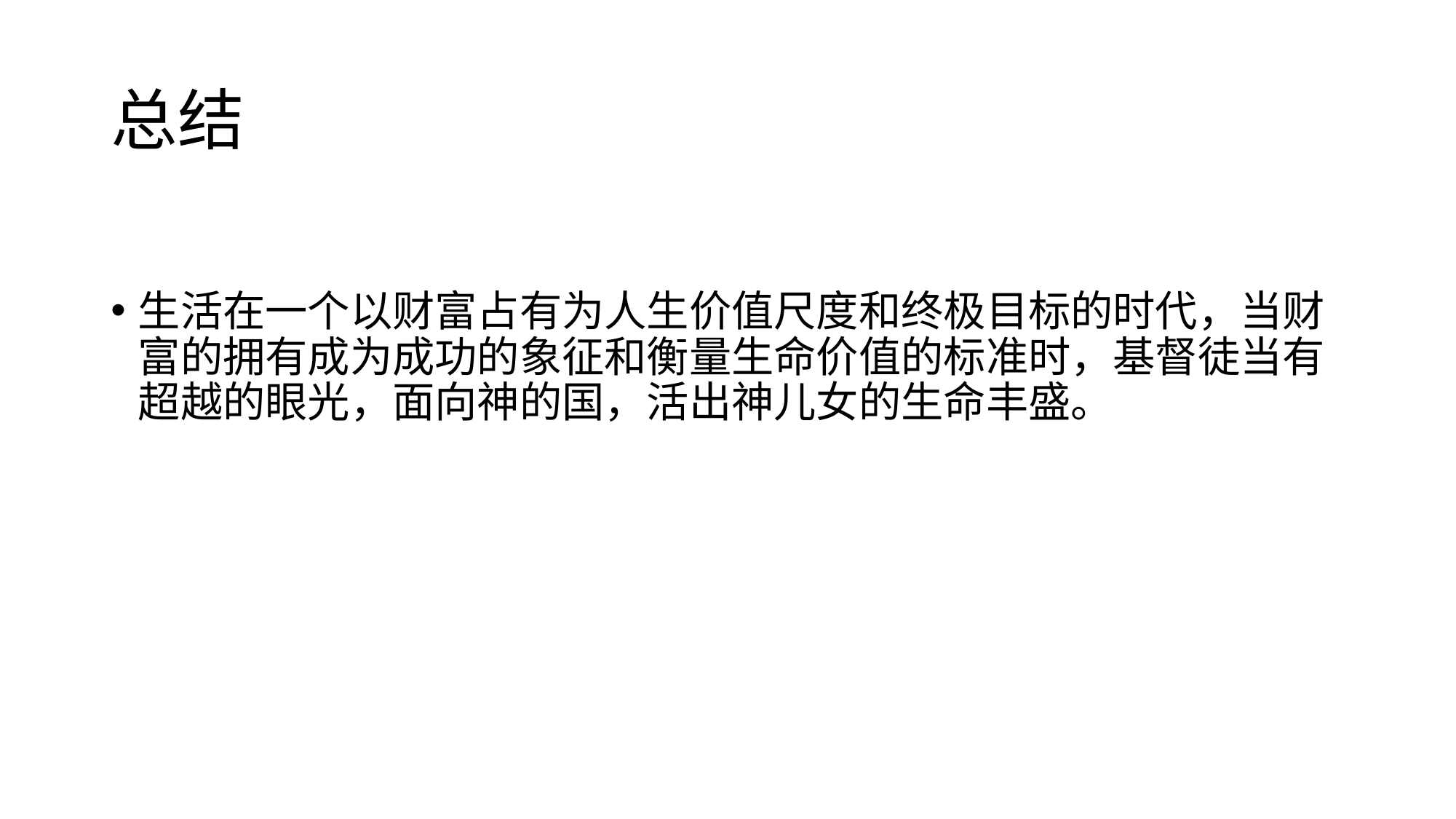

# 总结

生活在一个以财富占有为人生价值尺度和终极目标的时代，当财富的拥有成为成功的象征和衡量生命价值的标准时，基督徒当有超越的眼光，面向神的国，活出神儿女的生命丰盛。